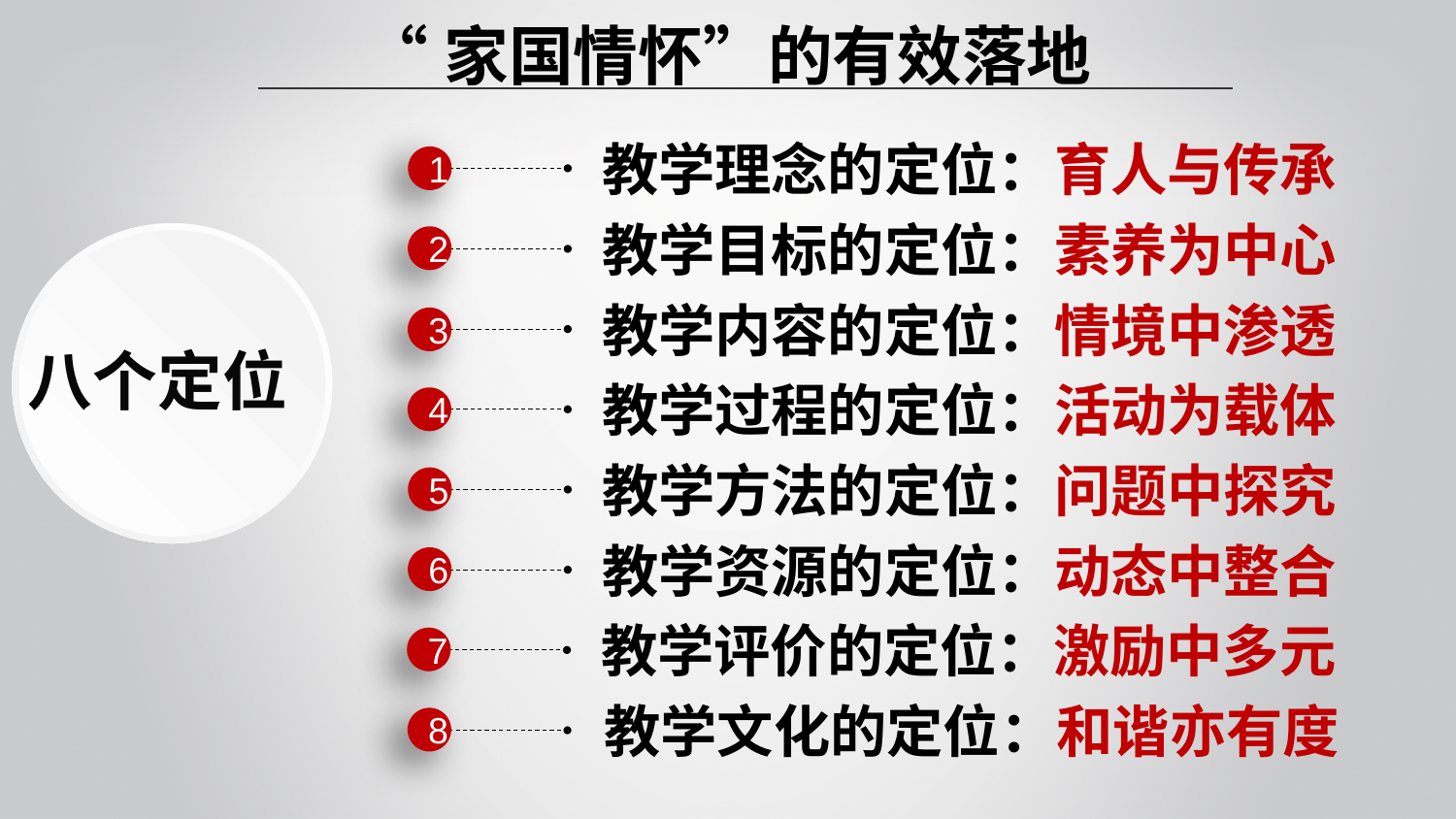

“家国情怀”的有效落地
教学理念的定位：育人与传承
1
教学目标的定位：素养为中心

2
教学内容的定位：情境中渗透
3
八个定位
教学过程的定位：活动为载体
4
教学方法的定位：问题中探究
5
教学资源的定位：动态中整合
6
教学评价的定位：激励中多元
7
教学文化的定位：和谐亦有度
8